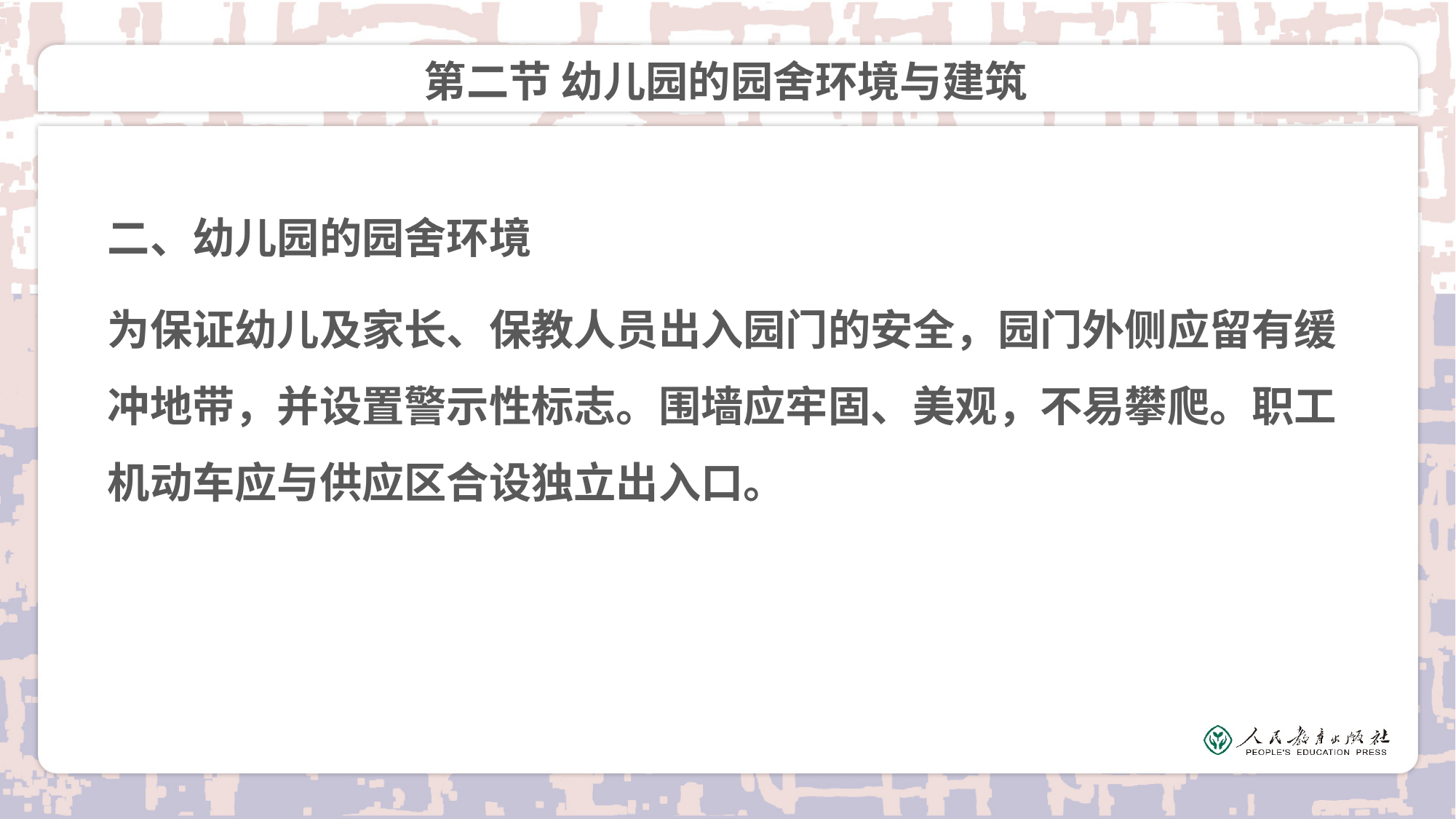

# 第二节 幼儿园的园舍环境与建筑
二、幼儿园的园舍环境
为保证幼儿及家长、保教人员出入园门的安全，园门外侧应留有缓冲地带，并设置警示性标志。围墙应牢固、美观，不易攀爬。职工机动车应与供应区合设独立出入口。